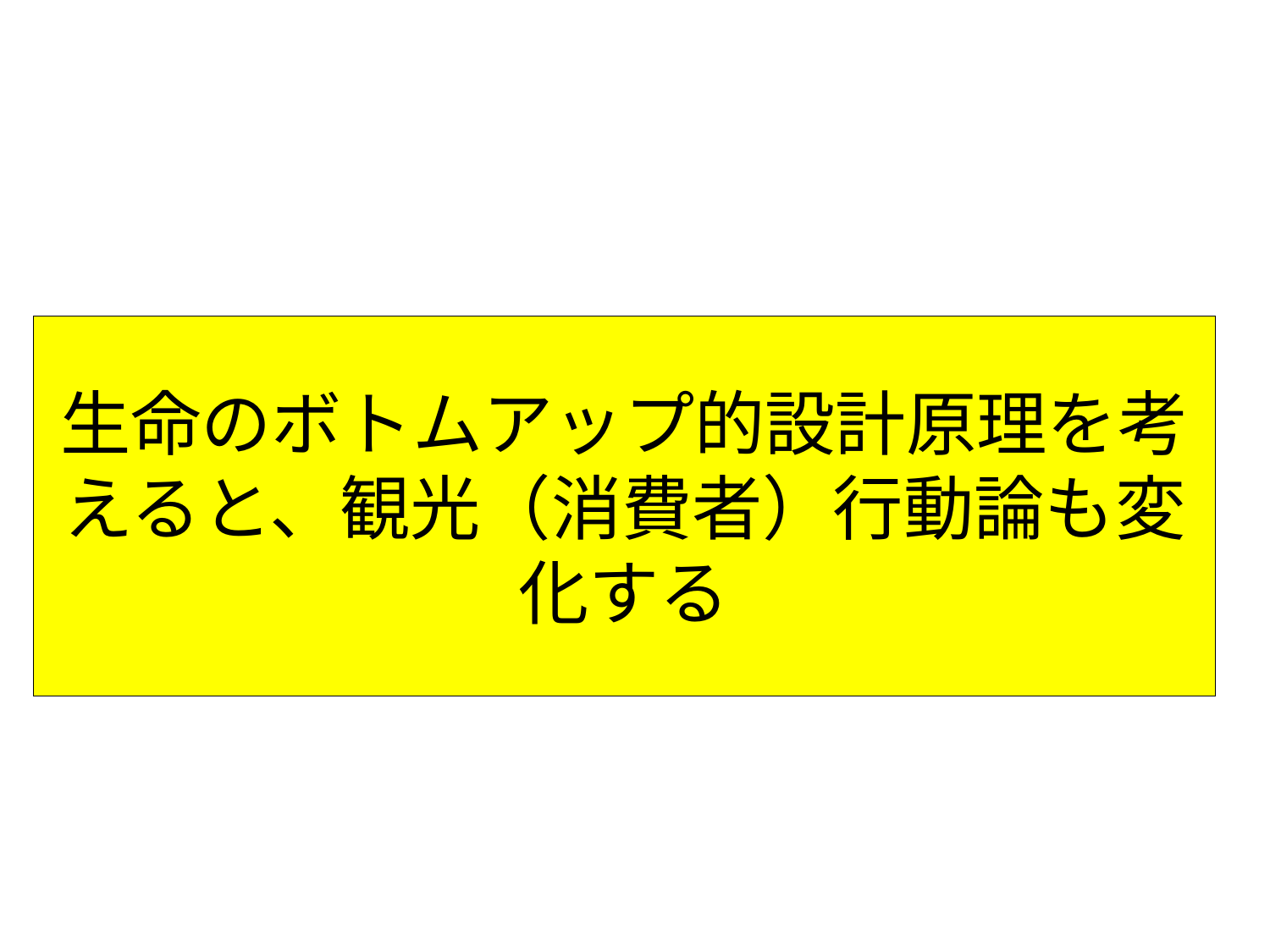

# 生命のボトムアップ的設計原理を考えると、観光（消費者）行動論も変化する